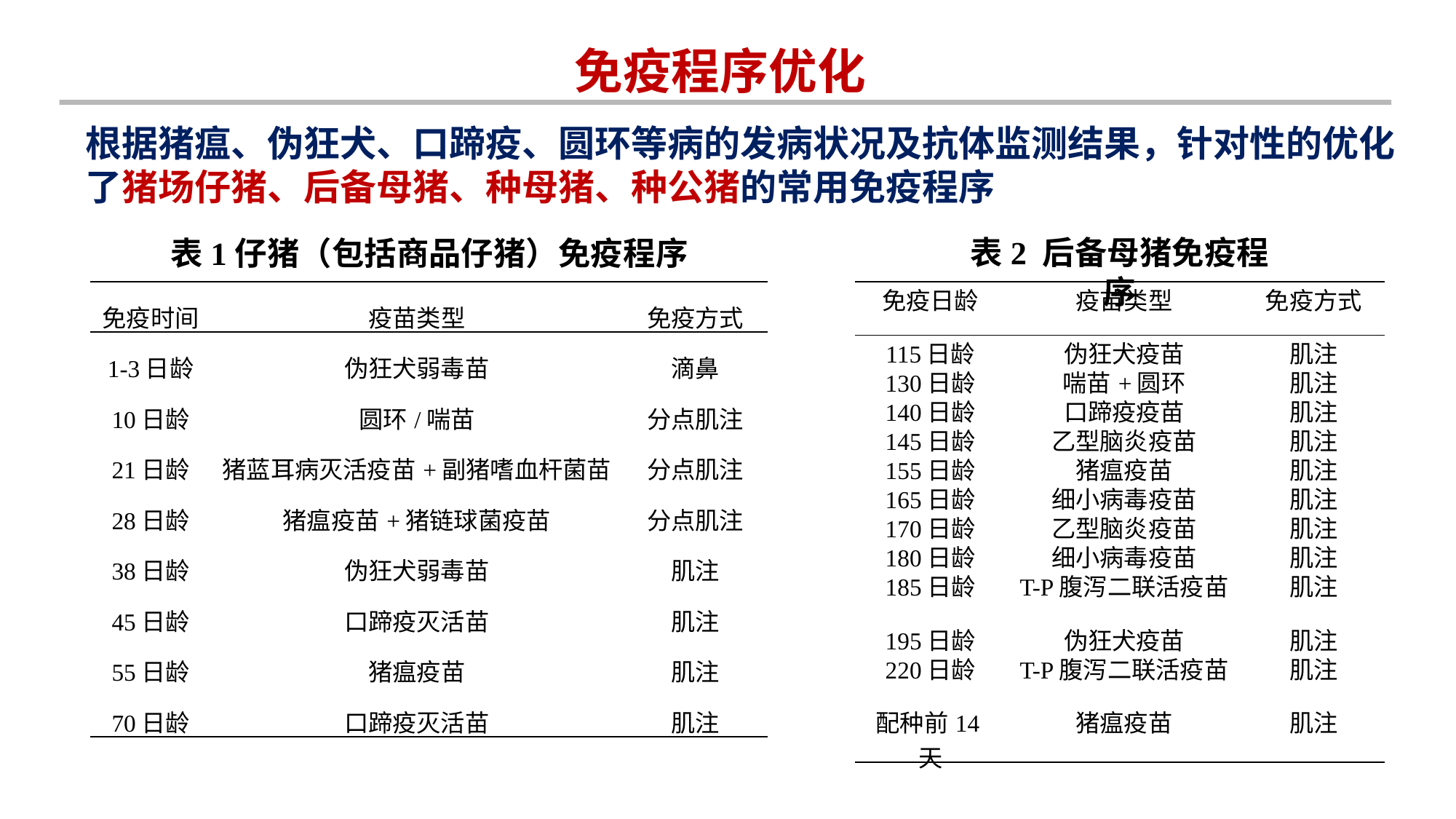

免疫程序优化

根据猪瘟、伪狂犬、口蹄疫、圆环等病的发病状况及抗体监测结果，针对性的优化了猪场仔猪、后备母猪、种母猪、种公猪的常用免疫程序
表1仔猪（包括商品仔猪）免疫程序
表2 后备母猪免疫程序
| 免疫时间 | 疫苗类型 | 免疫方式 |
| --- | --- | --- |
| 1-3日龄 | 伪狂犬弱毒苗 | 滴鼻 |
| 10日龄 | 圆环/喘苗 | 分点肌注 |
| 21日龄 | 猪蓝耳病灭活疫苗+副猪嗜血杆菌苗 | 分点肌注 |
| 28日龄 | 猪瘟疫苗+猪链球菌疫苗 | 分点肌注 |
| 38日龄 | 伪狂犬弱毒苗 | 肌注 |
| 45日龄 | 口蹄疫灭活苗 | 肌注 |
| 55日龄 | 猪瘟疫苗 | 肌注 |
| 70日龄 | 口蹄疫灭活苗 | 肌注 |
| 免疫日龄 | 疫苗类型 | 免疫方式 |
| --- | --- | --- |
| 115日龄 | 伪狂犬疫苗 | 肌注 |
| 130日龄 | 喘苗+圆环 | 肌注 |
| 140日龄 | 口蹄疫疫苗 | 肌注 |
| 145日龄 | 乙型脑炎疫苗 | 肌注 |
| 155日龄 | 猪瘟疫苗 | 肌注 |
| 165日龄 | 细小病毒疫苗 | 肌注 |
| 170日龄 | 乙型脑炎疫苗 | 肌注 |
| 180日龄 | 细小病毒疫苗 | 肌注 |
| 185日龄 | T-P腹泻二联活疫苗 | 肌注 |
| 195日龄 | 伪狂犬疫苗 | 肌注 |
| 220日龄 | T-P腹泻二联活疫苗 | 肌注 |
| 配种前14天 | 猪瘟疫苗 | 肌注 |